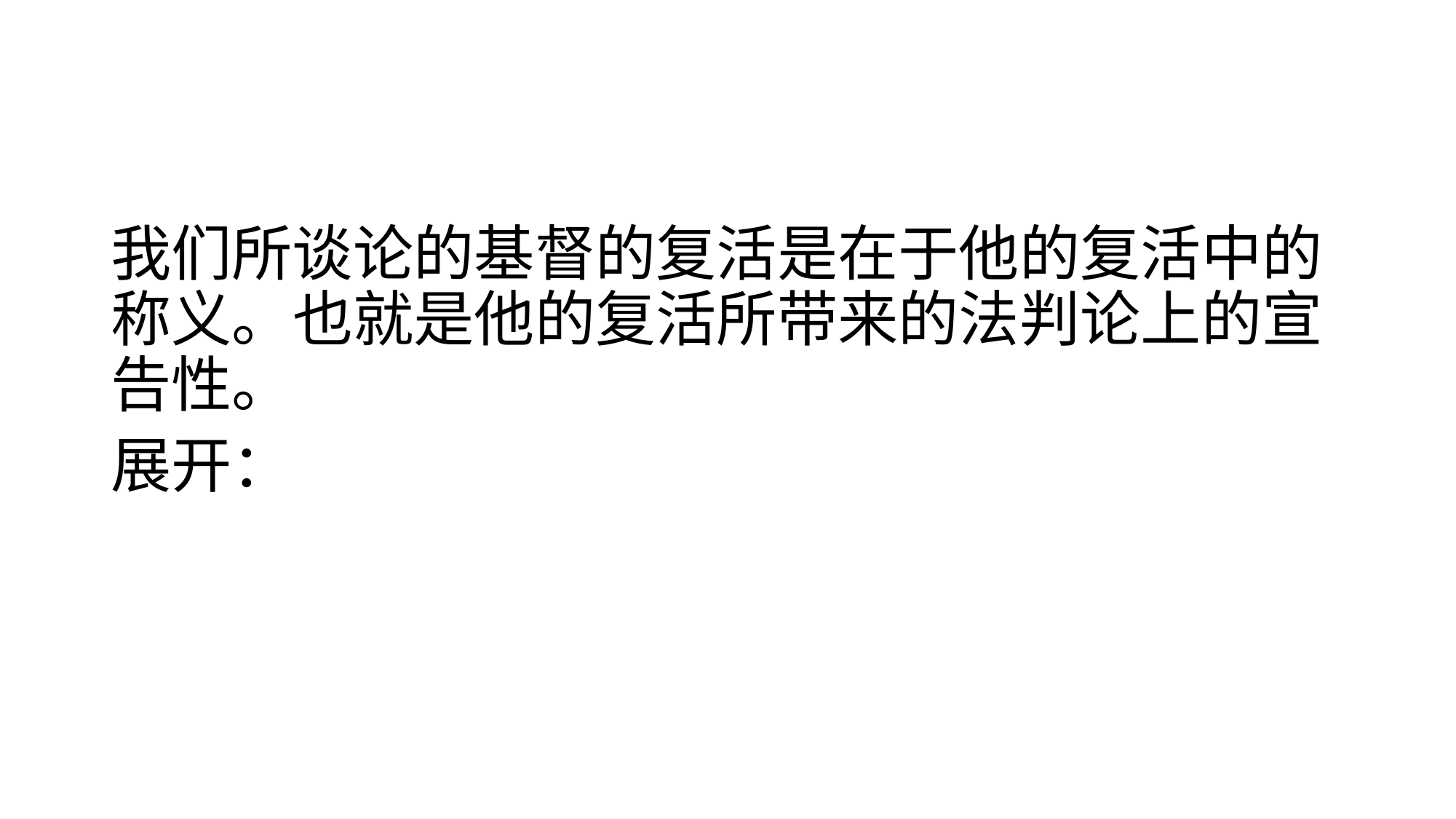

#
我们所谈论的基督的复活是在于他的复活中的称义。也就是他的复活所带来的法判论上的宣告性。
展开：